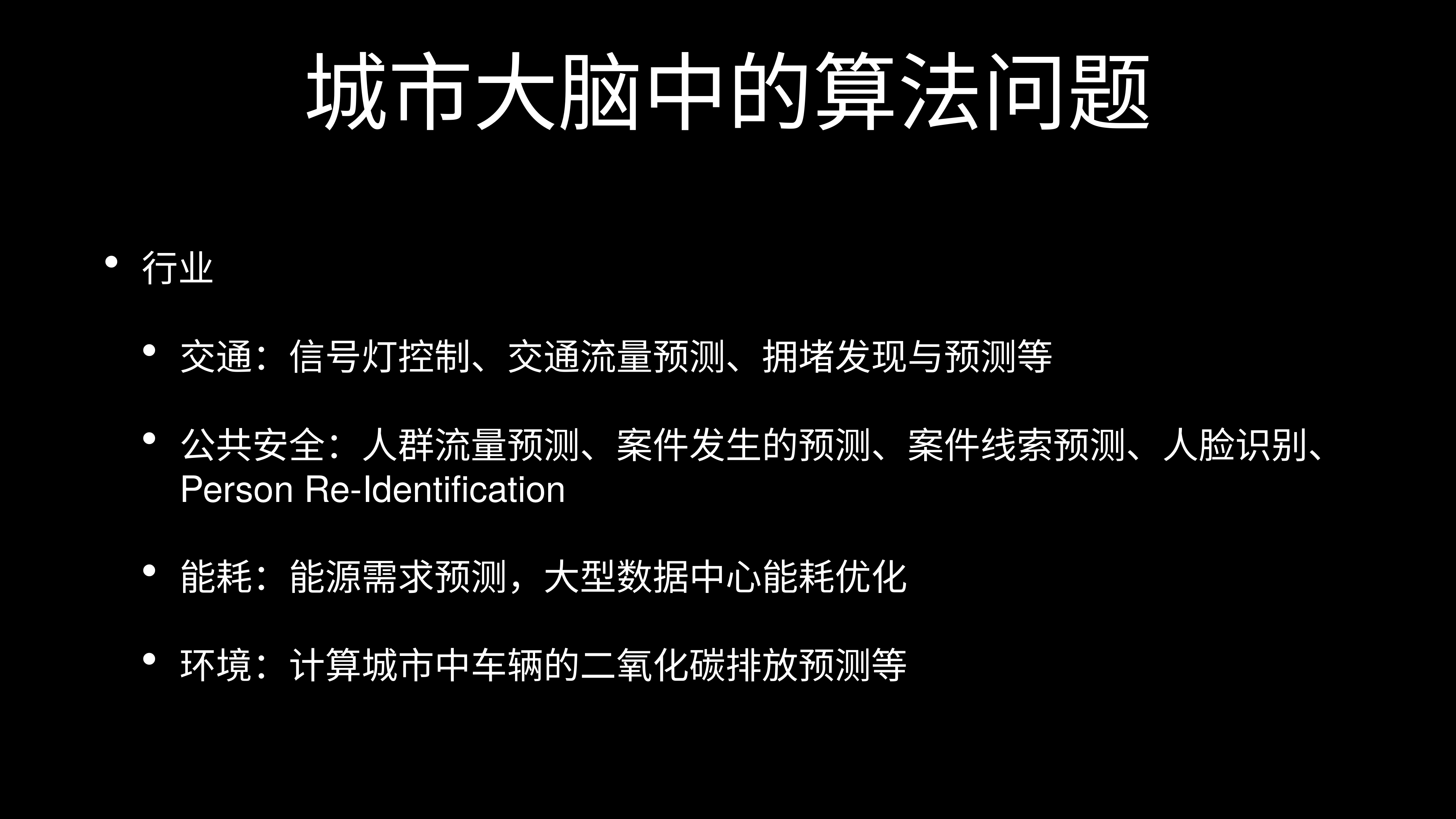

# 城市大脑中的算法问题
行业
交通：信号灯控制、交通流量预测、拥堵发现与预测等
公共安全：人群流量预测、案件发生的预测、案件线索预测、人脸识别、Person Re-Identification
能耗：能源需求预测，大型数据中心能耗优化
环境：计算城市中车辆的二氧化碳排放预测等